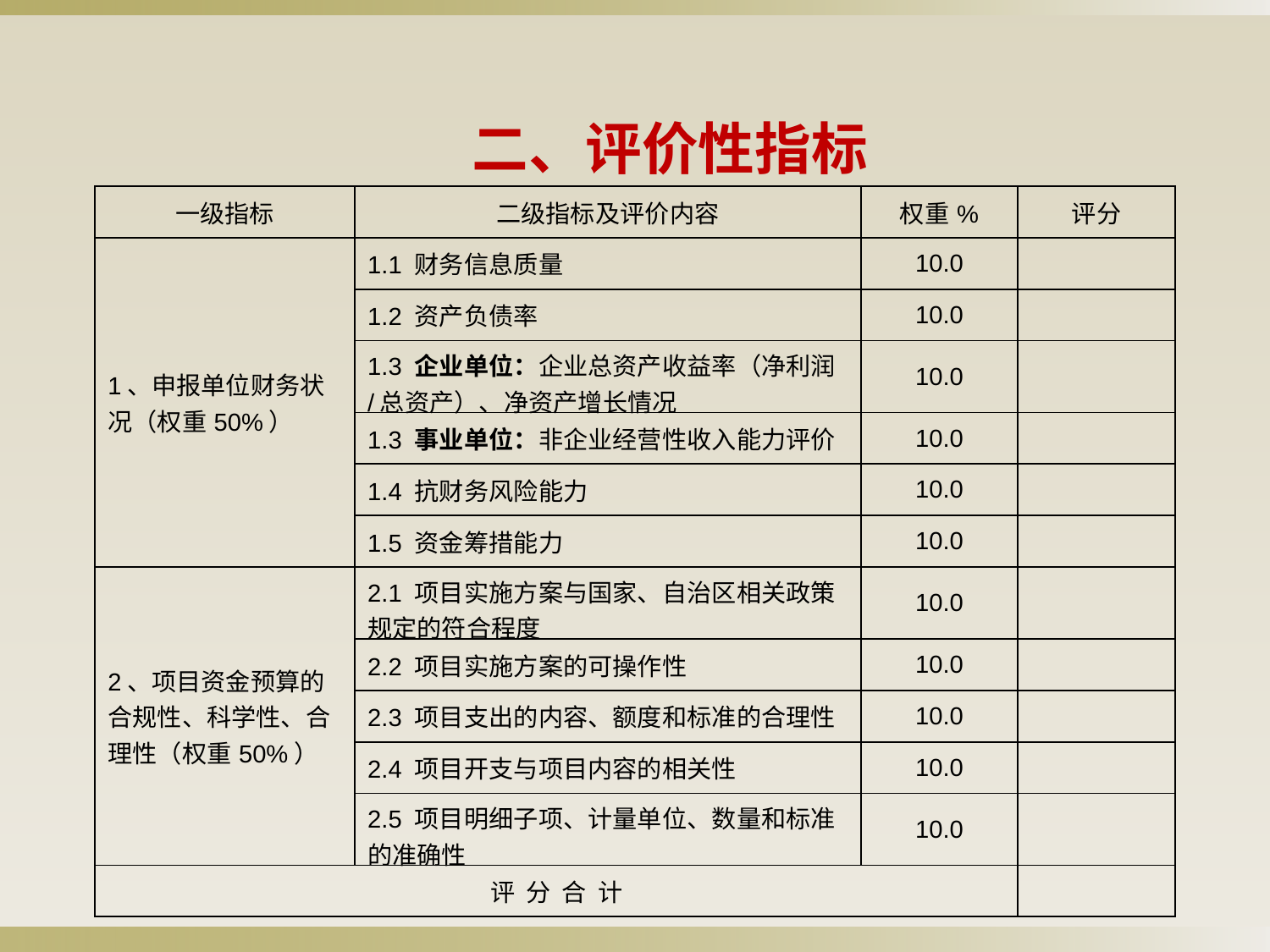

二、评价性指标
| 一级指标 | 二级指标及评价内容 | 权重% | 评分 |
| --- | --- | --- | --- |
| 1、申报单位财务状况（权重50%） | 1.1 财务信息质量 | 10.0 |  |
|  | 1.2 资产负债率 | 10.0 |  |
|  | 1.3 企业单位：企业总资产收益率（净利润/总资产）、净资产增长情况 | 10.0 |  |
|  | 1.3 事业单位：非企业经营性收入能力评价 | 10.0 |  |
|  | 1.4 抗财务风险能力 | 10.0 |  |
|  | 1.5 资金筹措能力 | 10.0 |  |
| 2、项目资金预算的合规性、科学性、合理性（权重50%） | 2.1 项目实施方案与国家、自治区相关政策规定的符合程度 | 10.0 |  |
|  | 2.2 项目实施方案的可操作性 | 10.0 |  |
|  | 2.3 项目支出的内容、额度和标准的合理性 | 10.0 |  |
|  | 2.4 项目开支与项目内容的相关性 | 10.0 |  |
|  | 2.5 项目明细子项、计量单位、数量和标准的准确性 | 10.0 |  |
| 评 分 合 计 |  |  |  |